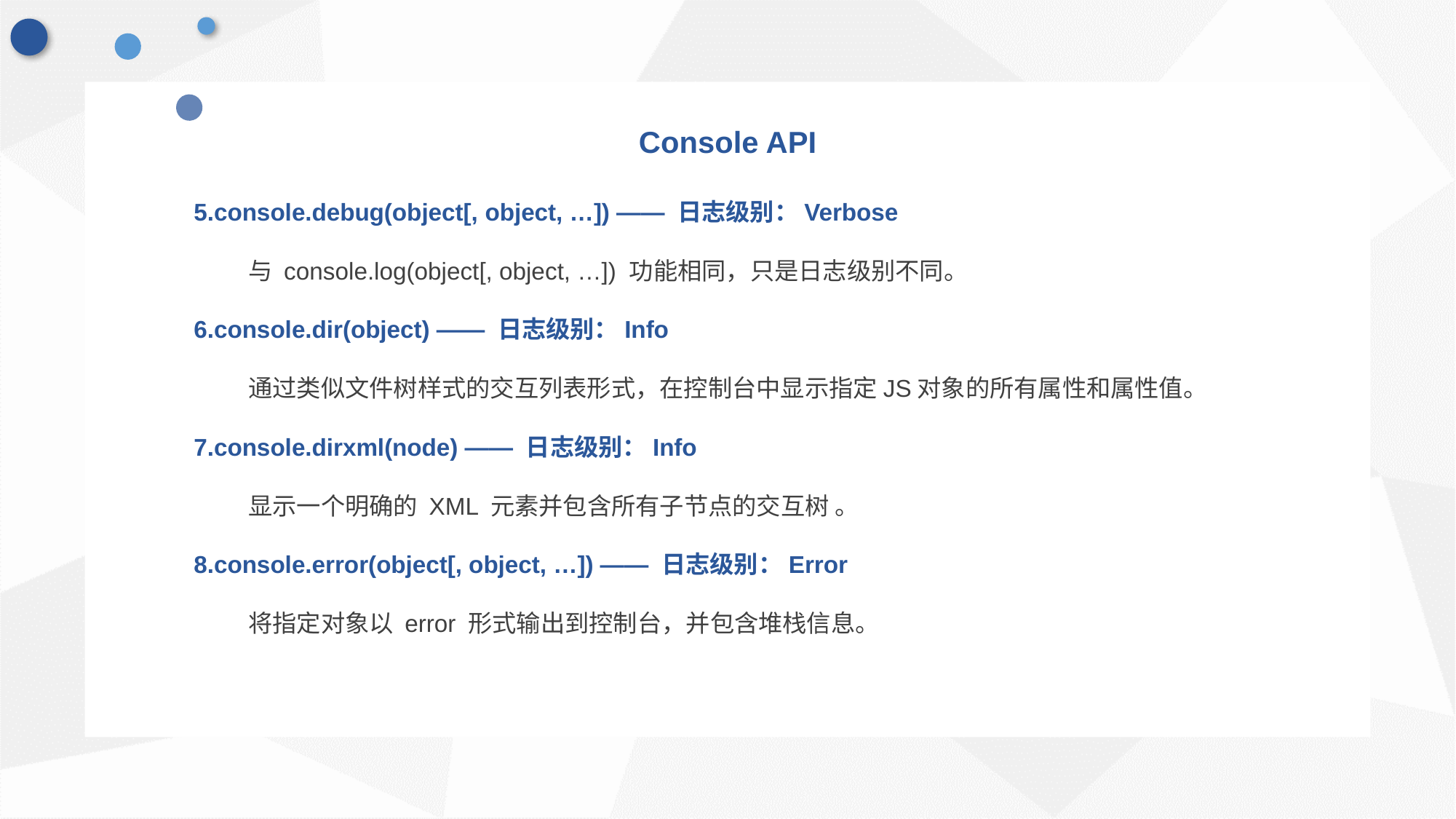

Console API
5.console.debug(object[, object, …]) —— 日志级别：Verbose
与 console.log(object[, object, …]) 功能相同，只是日志级别不同。
6.console.dir(object) —— 日志级别：Info
通过类似文件树样式的交互列表形式，在控制台中显示指定JS对象的所有属性和属性值。
7.console.dirxml(node) —— 日志级别：Info
显示一个明确的 XML 元素并包含所有子节点的交互树 。
8.console.error(object[, object, …]) —— 日志级别：Error
将指定对象以 error 形式输出到控制台，并包含堆栈信息。